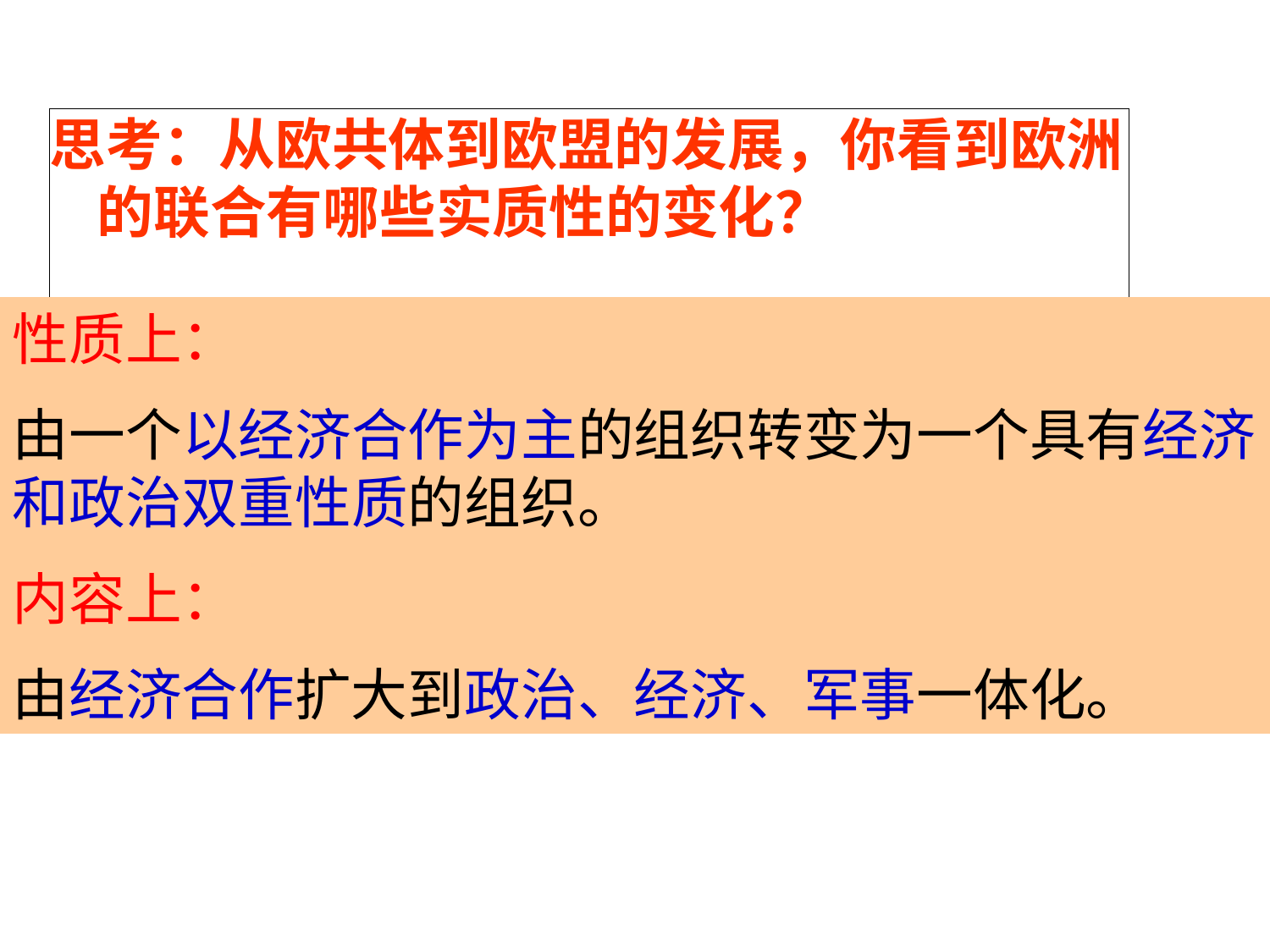

思考：从欧共体到欧盟的发展，你看到欧洲的联合有哪些实质性的变化？
性质上：
由一个以经济合作为主的组织转变为一个具有经济和政治双重性质的组织。
内容上：
由经济合作扩大到政治、经济、军事一体化。